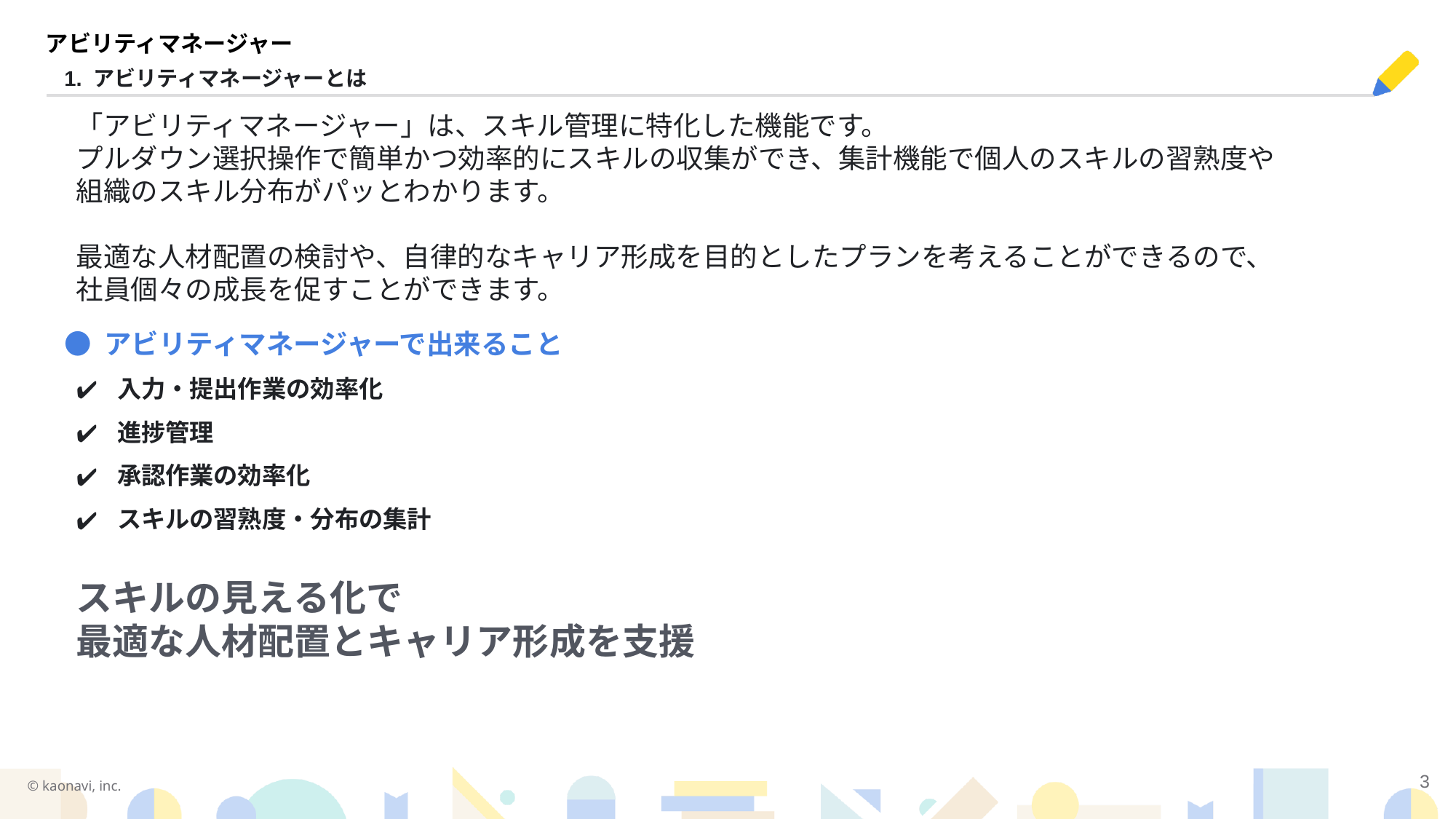

アビリティマネージャー
1. アビリティマネージャーとは
「アビリティマネージャー」は、スキル管理に特化した機能です。
プルダウン選択操作で簡単かつ効率的にスキルの収集ができ、集計機能で個人のスキルの習熟度や
組織のスキル分布がパッとわかります。

最適な人材配置の検討や、自律的なキャリア形成を目的としたプランを考えることができるので、
社員個々の成長を促すことができます。
● アビリティマネージャーで出来ること
入力・提出作業の効率化
進捗管理
承認作業の効率化
スキルの習熟度・分布の集計
スキルの見える化で
最適な人材配置とキャリア形成を支援